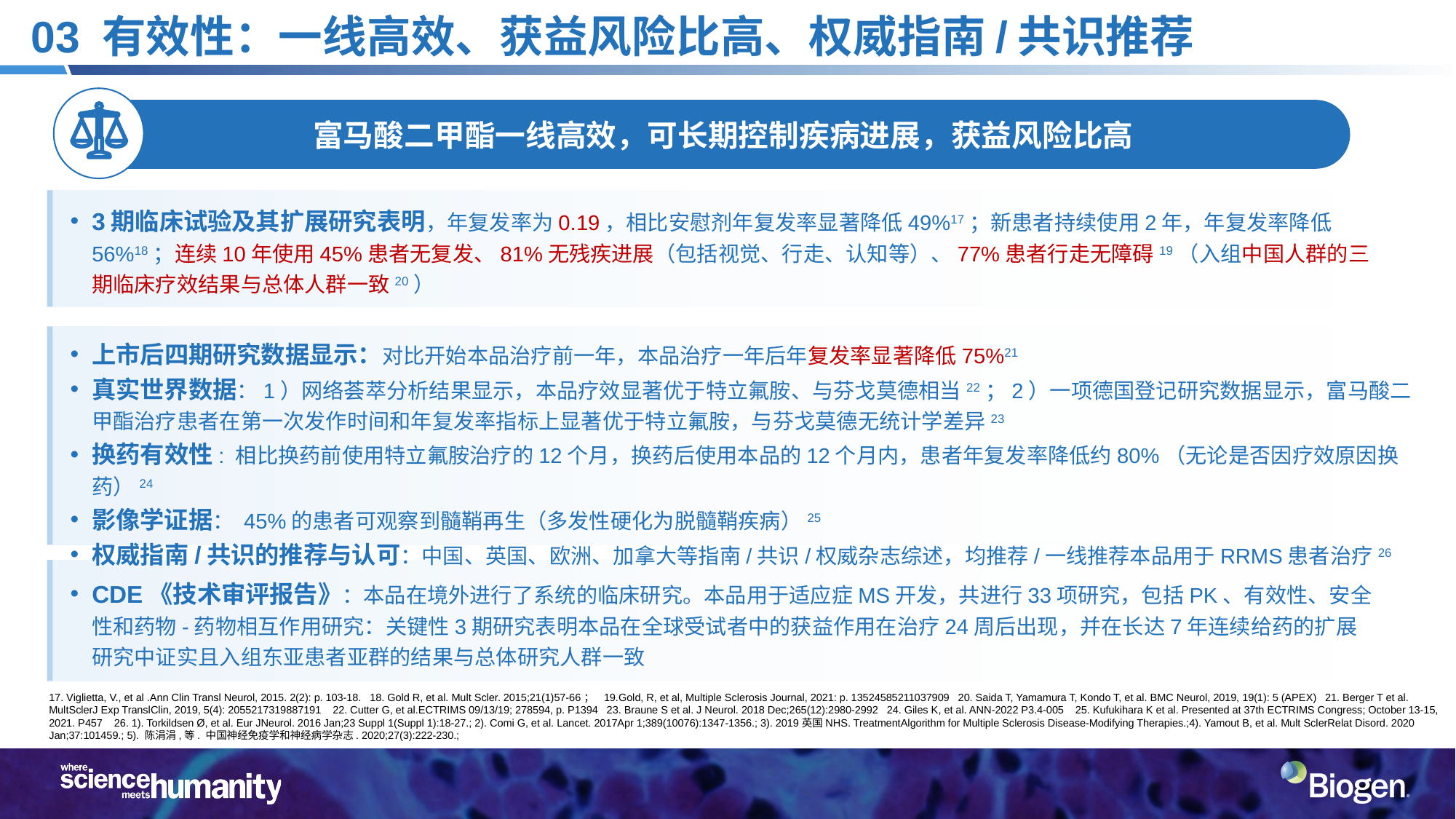

# 03 有效性：一线高效、获益风险比高、权威指南/共识推荐

富马酸二甲酯一线高效，可长期控制疾病进展，获益风险比高

3期临床试验及其扩展研究表明，年复发率为0.19，相比安慰剂年复发率显著降低49%17；新患者持续使用2年，年复发率降低56%18；连续10年使用45%患者无复发、81%无残疾进展（包括视觉、行走、认知等）、77%患者行走无障碍19（入组中国人群的三期临床疗效结果与总体人群一致20）

上市后四期研究数据显示：对比开始本品治疗前一年，本品治疗一年后年复发率显著降低75%21
真实世界数据：1）网络荟萃分析结果显示，本品疗效显著优于特立氟胺、与芬戈莫德相当22；2）一项德国登记研究数据显示，富马酸二甲酯治疗患者在第一次发作时间和年复发率指标上显著优于特立氟胺，与芬戈莫德无统计学差异23
换药有效性: 相比换药前使用特立氟胺治疗的12个月，换药后使用本品的12个月内，患者年复发率降低约80%（无论是否因疗效原因换药）24
影像学证据： 45%的患者可观察到髓鞘再生（多发性硬化为脱髓鞘疾病）25
权威指南/共识的推荐与认可：中国、英国、欧洲、加拿大等指南/共识/权威杂志综述，均推荐/一线推荐本品用于RRMS患者治疗26

CDE《技术审评报告》：本品在境外进行了系统的临床研究。本品用于适应症MS开发，共进行33项研究，包括PK、有效性、安全性和药物-药物相互作用研究：关键性3期研究表明本品在全球受试者中的获益作用在治疗24周后出现，并在长达7年连续给药的扩展研究中证实且入组东亚患者亚群的结果与总体研究人群一致
17. Viglietta, V., et al .Ann Clin Transl Neurol, 2015. 2(2): p. 103-18.   18. Gold R, et al. Mult Scler. 2015;21(1)57-66；   19.Gold, R, et al, Multiple Sclerosis Journal, 2021: p. 13524585211037909   20. Saida T, Yamamura T, Kondo T, et al. BMC Neurol, 2019, 19(1): 5 (APEX)   21. Berger T et al. MultSclerJ Exp TranslClin, 2019, 5(4): 2055217319887191    22. Cutter G, et al.ECTRIMS 09/13/19; 278594, p. P1394   23. Braune S et al. J Neurol. 2018 Dec;265(12):2980-2992   24. Giles K, et al. ANN-2022 P3.4-005    25. Kufukihara K et al. Presented at 37th ECTRIMS Congress; October 13-15, 2021. P457    26. 1). Torkildsen Ø, et al. Eur JNeurol. 2016 Jan;23 Suppl 1(Suppl 1):18-27.; 2). Comi G, et al. Lancet. 2017Apr 1;389(10076):1347-1356.; 3). 2019英国NHS. TreatmentAlgorithm for Multiple Sclerosis Disease-Modifying Therapies.;4). Yamout B, et al. Mult SclerRelat Disord. 2020 Jan;37:101459.; 5). 陈涓涓,等. 中国神经免疫学和神经病学杂志. 2020;27(3):222-230.;